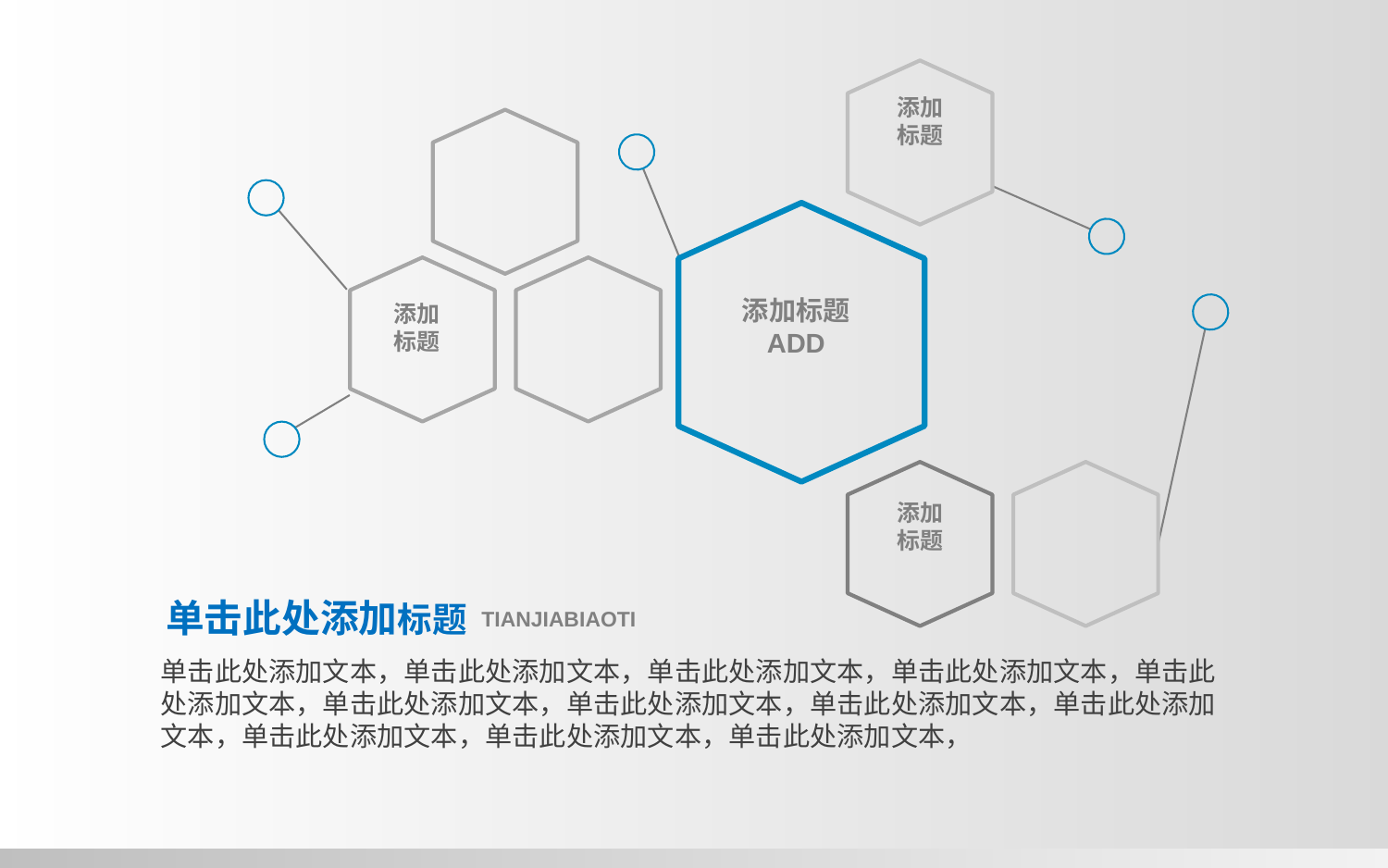

添加
标题

添加标题
ADD

添加
标题

添加
标题

单击此处添加标题
TIANJIABIAOTI
单击此处添加文本，单击此处添加文本，单击此处添加文本，单击此处添加文本，单击此处添加文本，单击此处添加文本，单击此处添加文本，单击此处添加文本，单击此处添加文本，单击此处添加文本，单击此处添加文本，单击此处添加文本，